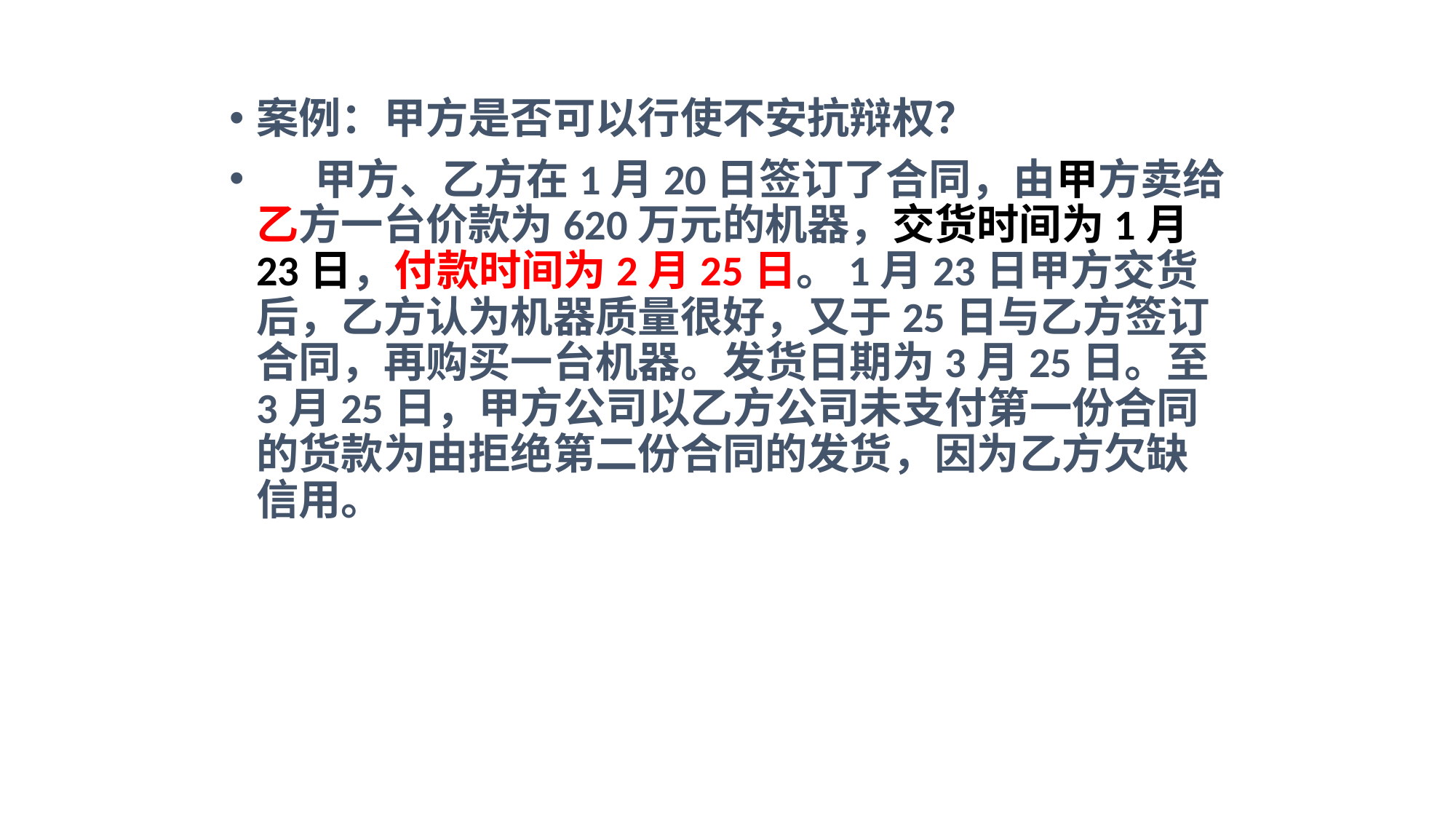

案例：甲方是否可以行使不安抗辩权？
     甲方、乙方在1月20日签订了合同，由甲方卖给乙方一台价款为620万元的机器，交货时间为1月23日，付款时间为2月25日。1月23日甲方交货后，乙方认为机器质量很好，又于25日与乙方签订合同，再购买一台机器。发货日期为3月25日。至3月25日，甲方公司以乙方公司未支付第一份合同的货款为由拒绝第二份合同的发货，因为乙方欠缺信用。